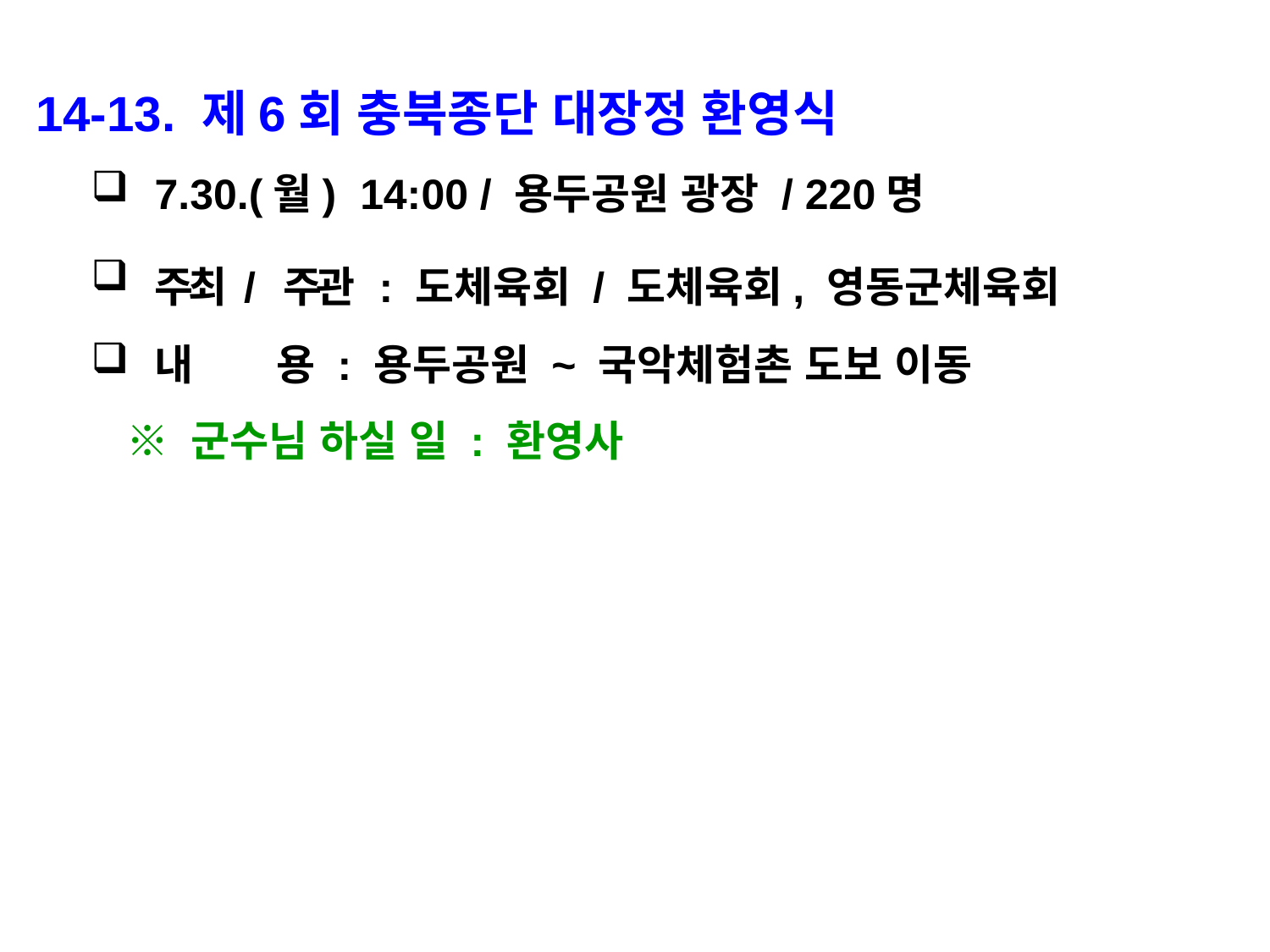

14-13. 제6회 충북종단 대장정 환영식
7.30.(월)  14:00 / 용두공원 광장 / 220명
주최 / 주관  : 도체육회 / 도체육회, 영동군체육회
내       용 : 용두공원 ~ 국악체험촌 도보 이동
   ※ 군수님 하실 일 : 환영사